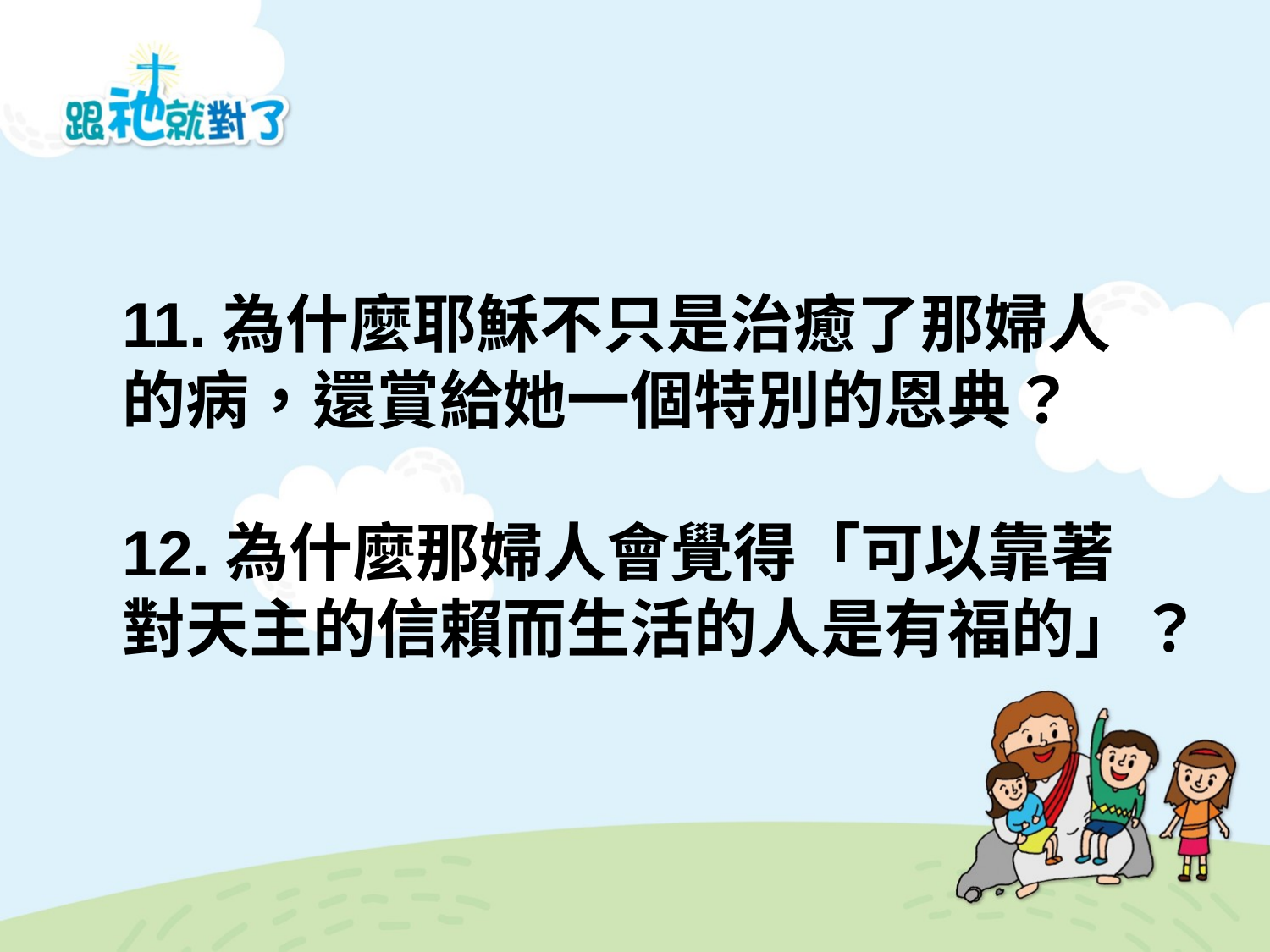

11.為什麼耶穌不只是治癒了那婦人的病，還賞給她一個特別的恩典？

12.為什麼那婦人會覺得「可以靠著對天主的信賴而生活的人是有福的」？